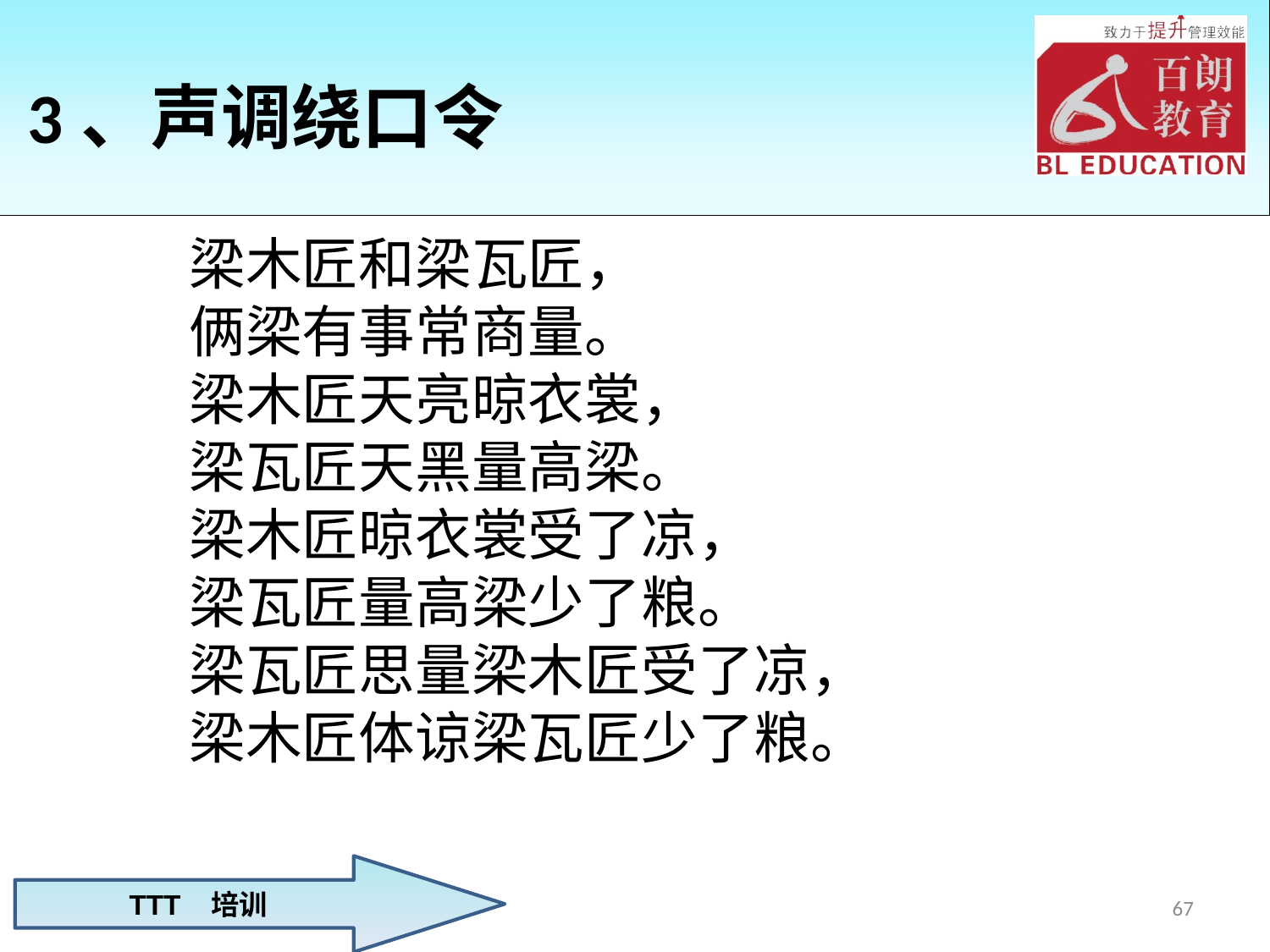

# 3、声调绕口令
　　梁木匠和梁瓦匠，
　　俩梁有事常商量。
　　梁木匠天亮晾衣裳，
　　梁瓦匠天黑量高梁。
　　梁木匠晾衣裳受了凉，
　　梁瓦匠量高梁少了粮。
　　梁瓦匠思量梁木匠受了凉，
　　梁木匠体谅梁瓦匠少了粮。
67